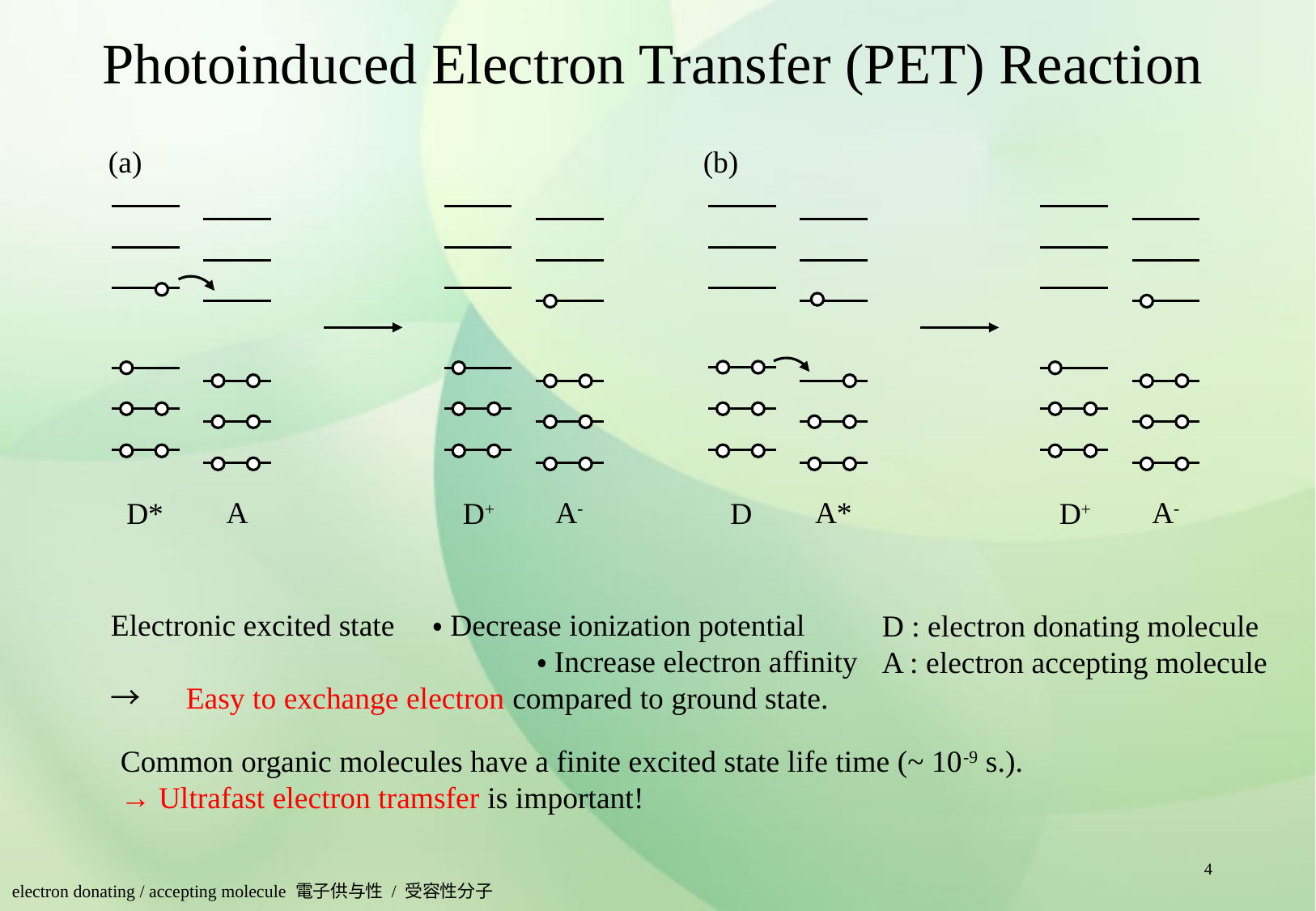

# Photoinduced Electron Transfer (PET) Reaction
(a)
(b)

A*
A
A-
A-
D
D+
D*
D+
Electronic excited state　・Decrease ionization potential
　　　　　　　　　　  　　       ・Increase electron affinity
→　Easy to exchange electron compared to ground state.
D : electron donating molecule
A : electron accepting molecule
Common organic molecules have a finite excited state life time (~ 10-9 s.).
→ Ultrafast electron tramsfer is important!
4
electron donating / accepting molecule 電子供与性 / 受容性分子